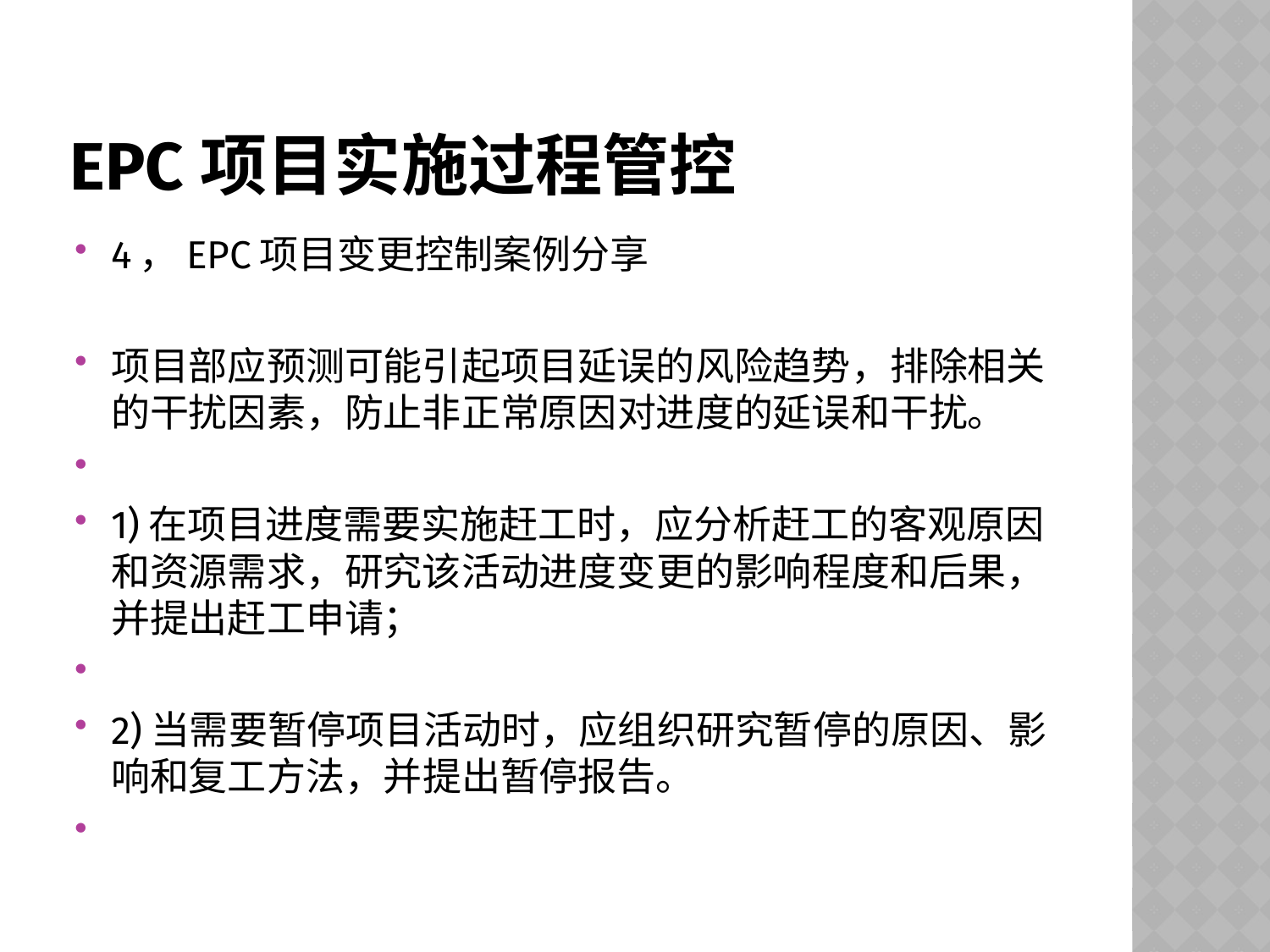

# EPC项目实施过程管控
4，EPC项目变更控制案例分享

项目部应预测可能引起项目延误的风险趋势，排除相关的干扰因素，防止非正常原因对进度的延误和干扰。

1)在项目进度需要实施赶工时，应分析赶工的客观原因和资源需求，研究该活动进度变更的影响程度和后果，并提出赶工申请；

2)当需要暂停项目活动时，应组织研究暂停的原因、影响和复工方法，并提出暂停报告。